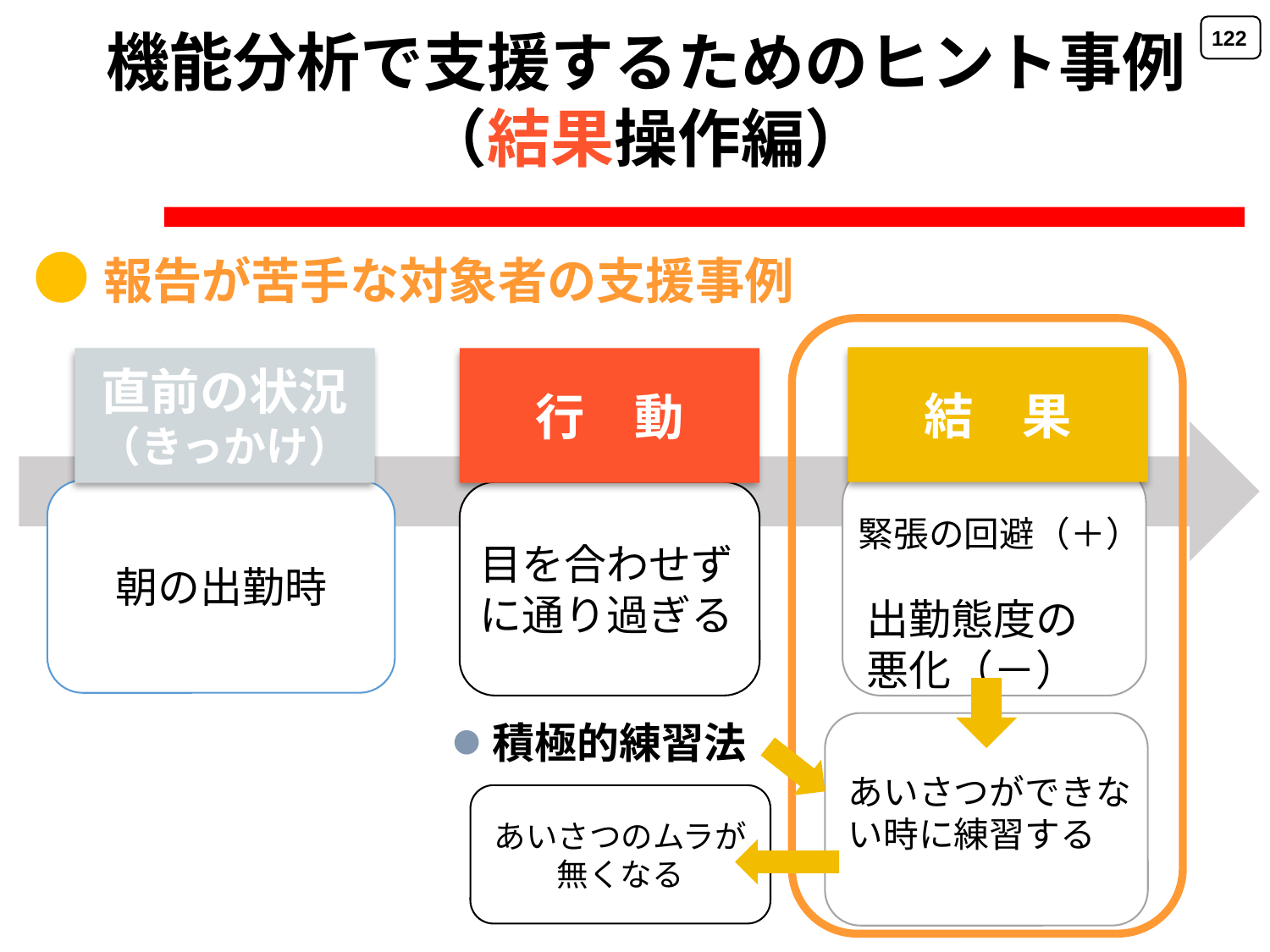

122
機能分析で支援するためのヒント事例（結果操作編）

●報告が苦手な対象者の支援事例

結　果
行　動
直前の状況
（きっかけ）

緊張の回避（＋）
目を合わせずに通り過ぎる
朝の出勤時
出勤態度の
悪化（－）

●
積極的練習法

あいさつができない時に練習する
あいさつのムラが無くなる